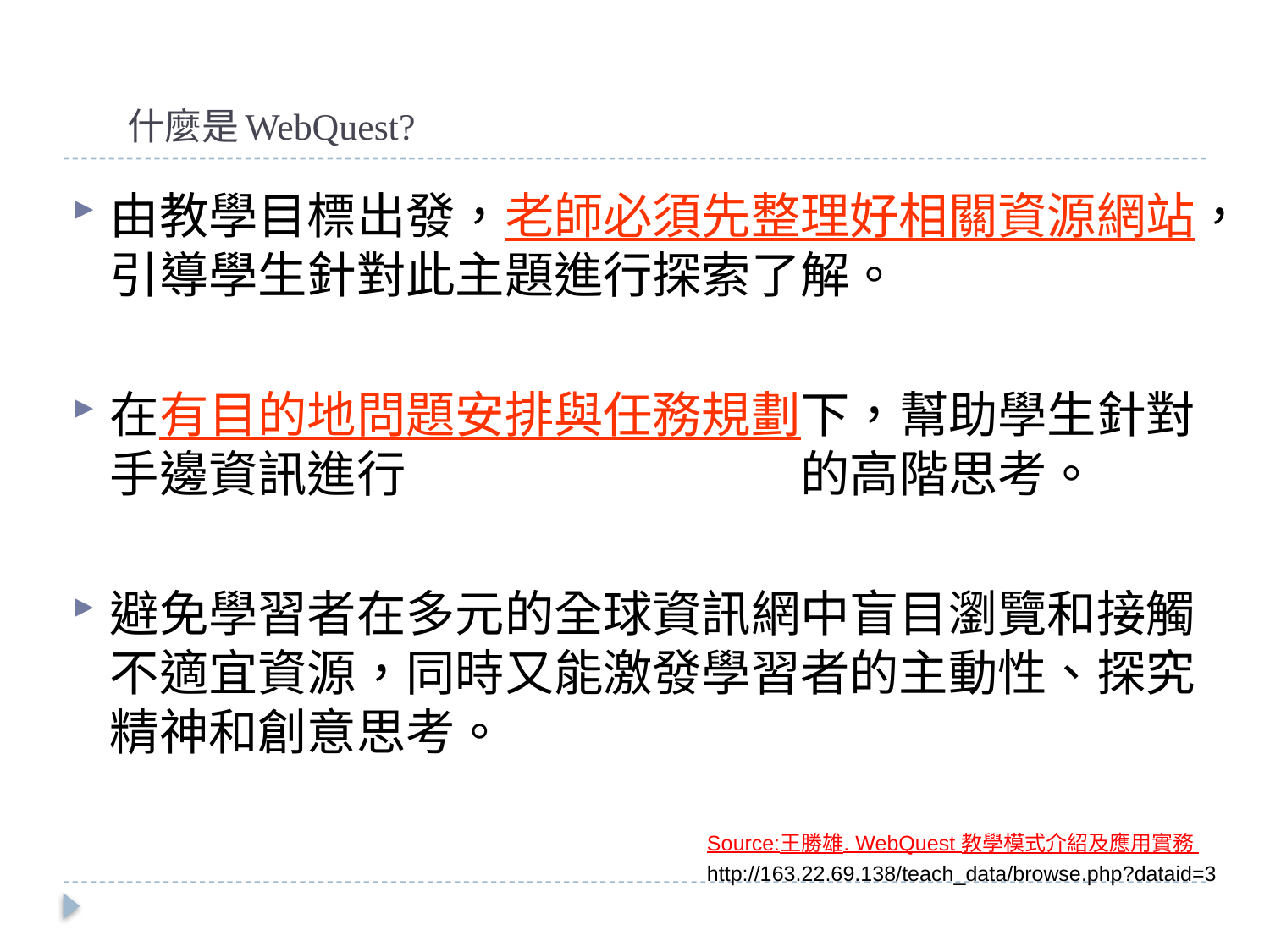

# 什麼是WebQuest?
由教學目標出發，老師必須先整理好相關資源網站，引導學生針對此主題進行探索了解。

在有目的地問題安排與任務規劃下，幫助學生針對手邊資訊進行分析、整合、評鑑的高階思考。

避免學習者在多元的全球資訊網中盲目瀏覽和接觸不適宜資源，同時又能激發學習者的主動性、探究精神和創意思考。
Source:王勝雄. WebQuest 教學模式介紹及應用實務 http://163.22.69.138/teach_data/browse.php?dataid=3